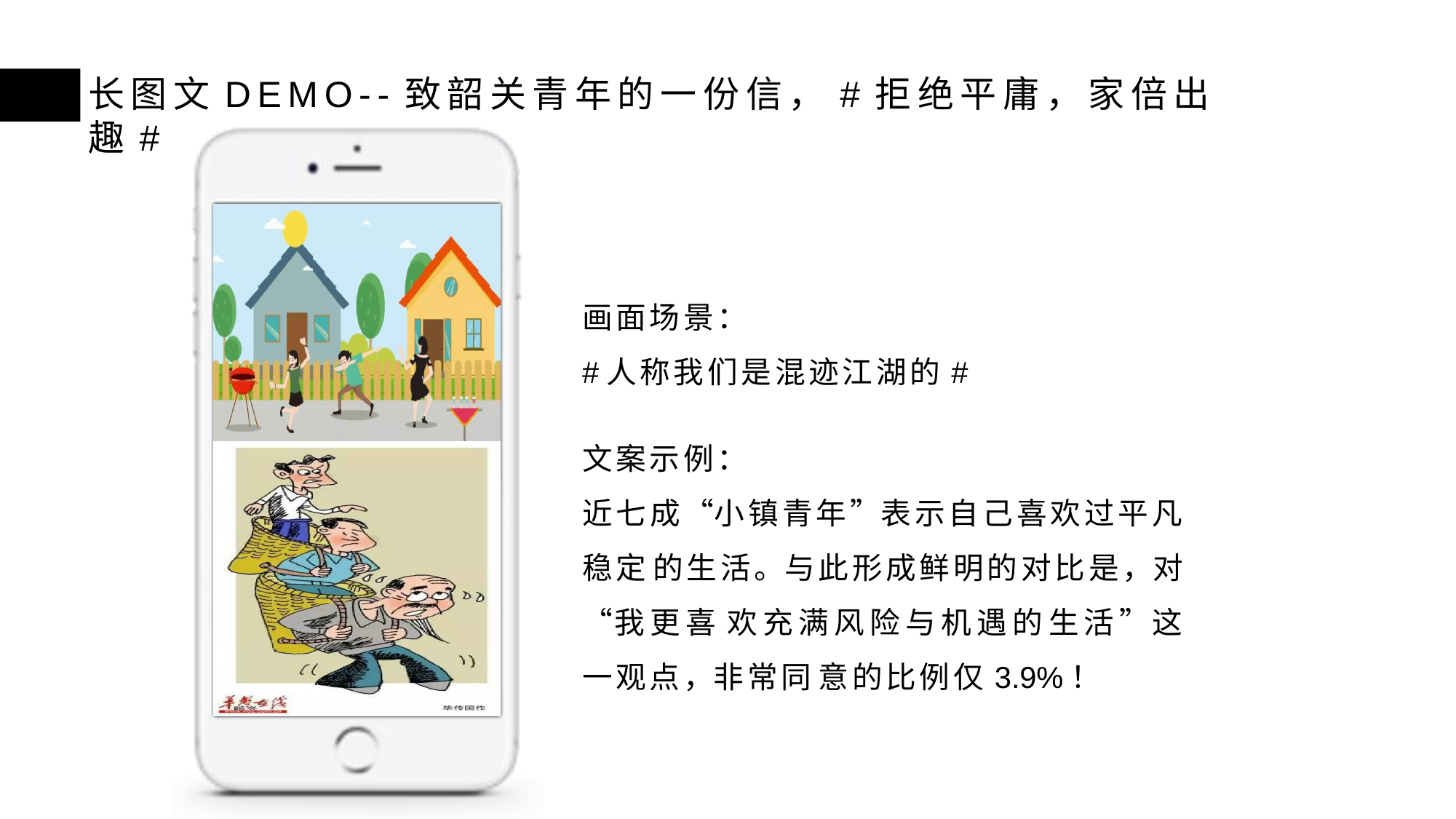

# 长图文DEMO--致韶关青年的一份信，#拒绝平庸，家倍出趣#

画面场景：
#人称我们是混迹江湖的#

文案示例：
近七成“小镇青年”表示自己喜欢过平凡稳定 的生活。与此形成鲜明的对比是，对“我更喜 欢充满风险与机遇的生活”这一观点，非常同 意的比例仅3.9%！